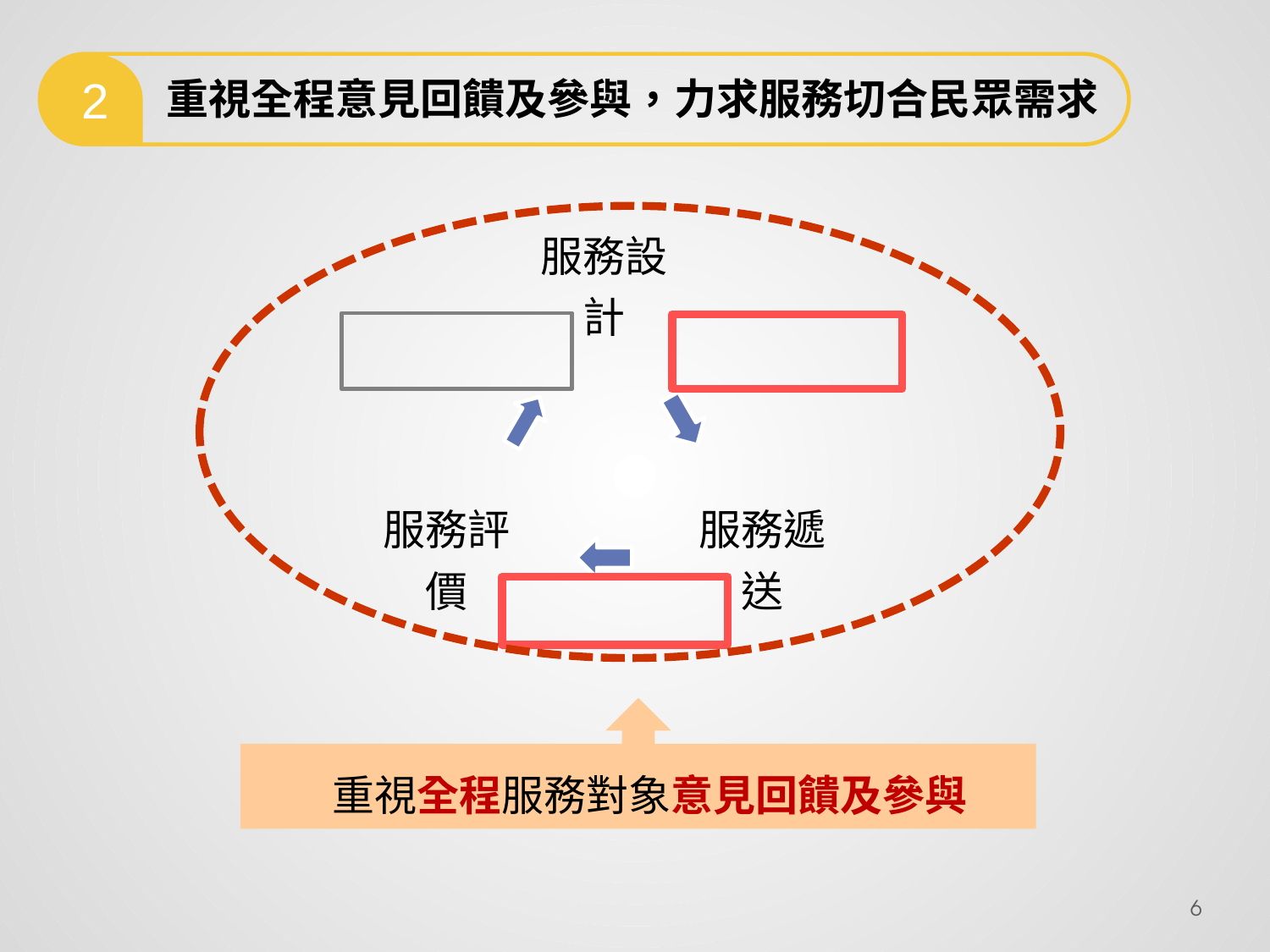

2
重視全程意見回饋及參與，力求服務切合民眾需求

服務設計
服務遞送
服務評價

重視全程服務對象意見回饋及參與
6